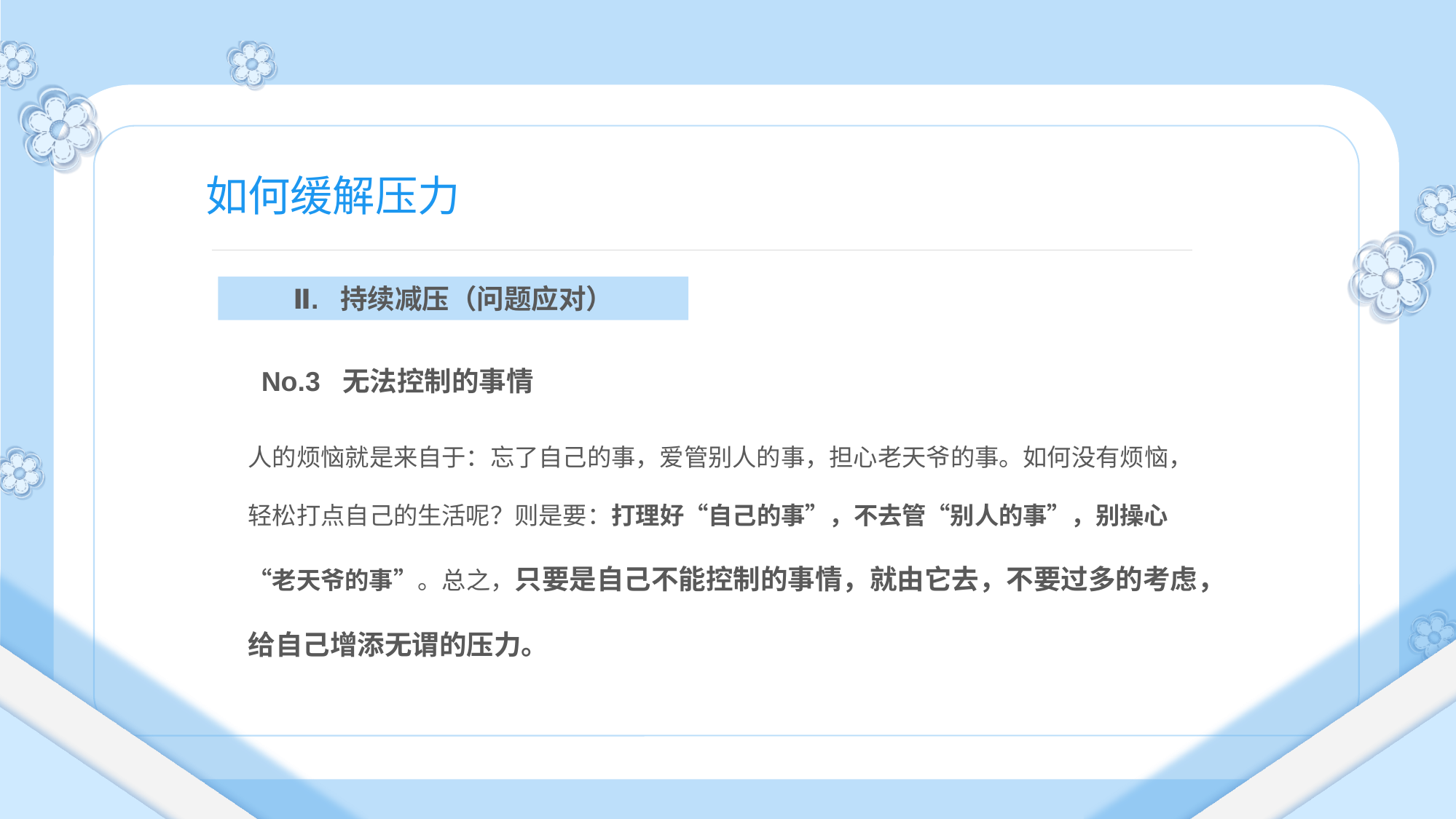

如何缓解压力
Ⅱ.  持续减压（问题应对）
No.3  无法控制的事情
人的烦恼就是来自于：忘了自己的事，爱管别人的事，担心老天爷的事。如何没有烦恼，轻松打点自己的生活呢？则是要：打理好“自己的事”，不去管“别人的事”，别操心“老天爷的事”。总之，只要是自己不能控制的事情，就由它去，不要过多的考虑，给自己增添无谓的压力。